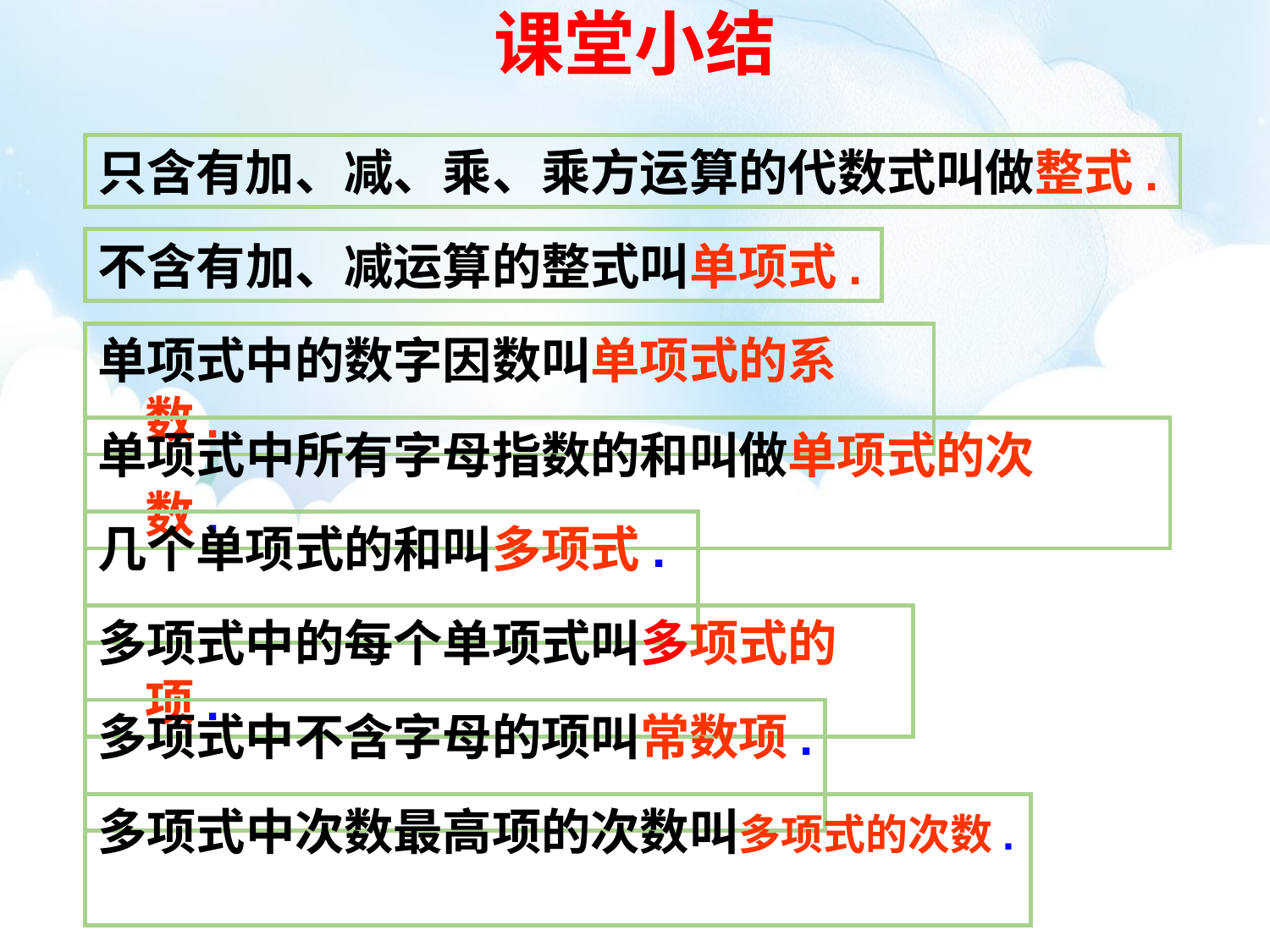

课堂小结
只含有加、减、乘、乘方运算的代数式叫做整式.
不含有加、减运算的整式叫单项式.
单项式中的数字因数叫单项式的系数.
单项式中所有字母指数的和叫做单项式的次数.
几个单项式的和叫多项式.
多项式中的每个单项式叫多项式的项.
多项式中不含字母的项叫常数项.
多项式中次数最高项的次数叫多项式的次数.